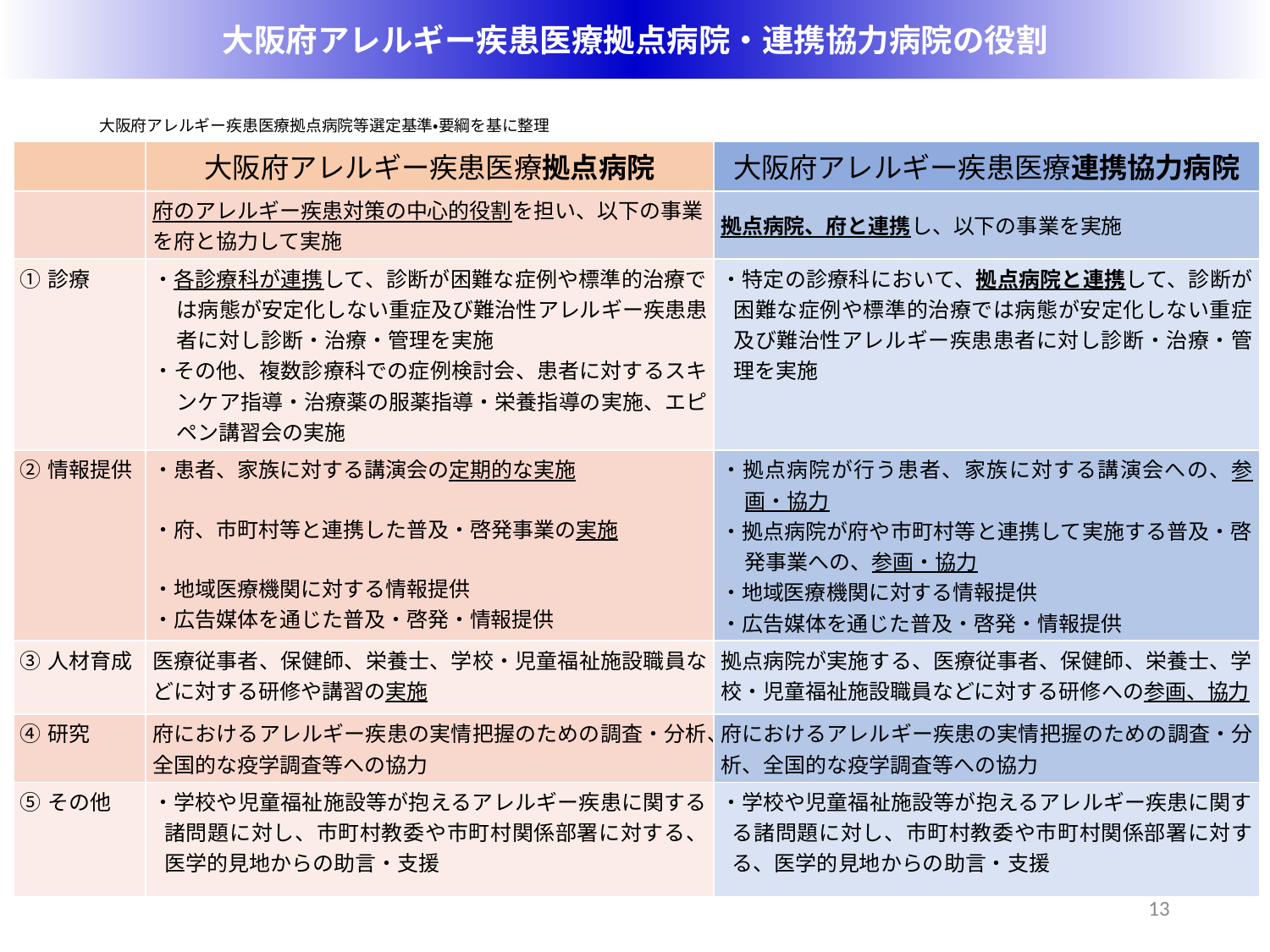

大阪府アレルギー疾患医療拠点病院・連携協力病院の役割
大阪府アレルギー疾患医療拠点病院等選定基準・要綱を基に整理
|  | 大阪府アレルギー疾患医療拠点病院 | 大阪府アレルギー疾患医療連携協力病院 |
| --- | --- | --- |
|  | 府のアレルギー疾患対策の中心的役割を担い、以下の事業を府と協力して実施 | 拠点病院、府と連携し、以下の事業を実施 |
| ①診療 | ・各診療科が連携して、診断が困難な症例や標準的治療では病態が安定化しない重症及び難治性アレルギー疾患患者に対し診断・治療・管理を実施 ・その他、複数診療科での症例検討会、患者に対するスキンケア指導・治療薬の服薬指導・栄養指導の実施、エピペン講習会の実施 | ・特定の診療科において、拠点病院と連携して、診断が困難な症例や標準的治療では病態が安定化しない重症及び難治性アレルギー疾患患者に対し診断・治療・管理を実施 |
| ➁情報提供 | ・患者、家族に対する講演会の定期的な実施 ・府、市町村等と連携した普及・啓発事業の実施 ・地域医療機関に対する情報提供 ・広告媒体を通じた普及・啓発・情報提供 | ・拠点病院が行う患者、家族に対する講演会への、参画・協力 ・拠点病院が府や市町村等と連携して実施する普及・啓発事業への、参画・協力 ・地域医療機関に対する情報提供 ・広告媒体を通じた普及・啓発・情報提供 |
| ③人材育成 | 医療従事者、保健師、栄養士、学校・児童福祉施設職員などに対する研修や講習の実施 | 拠点病院が実施する、医療従事者、保健師、栄養士、学校・児童福祉施設職員などに対する研修への参画、協力 |
| ④研究 | 府におけるアレルギー疾患の実情把握のための調査・分析、全国的な疫学調査等への協力 | 府におけるアレルギー疾患の実情把握のための調査・分析、全国的な疫学調査等への協力 |
| ⑤その他 | ・学校や児童福祉施設等が抱えるアレルギー疾患に関する諸問題に対し、市町村教委や市町村関係部署に対する、医学的見地からの助言・支援 | ・学校や児童福祉施設等が抱えるアレルギー疾患に関する諸問題に対し、市町村教委や市町村関係部署に対する、医学的見地からの助言・支援 |

13